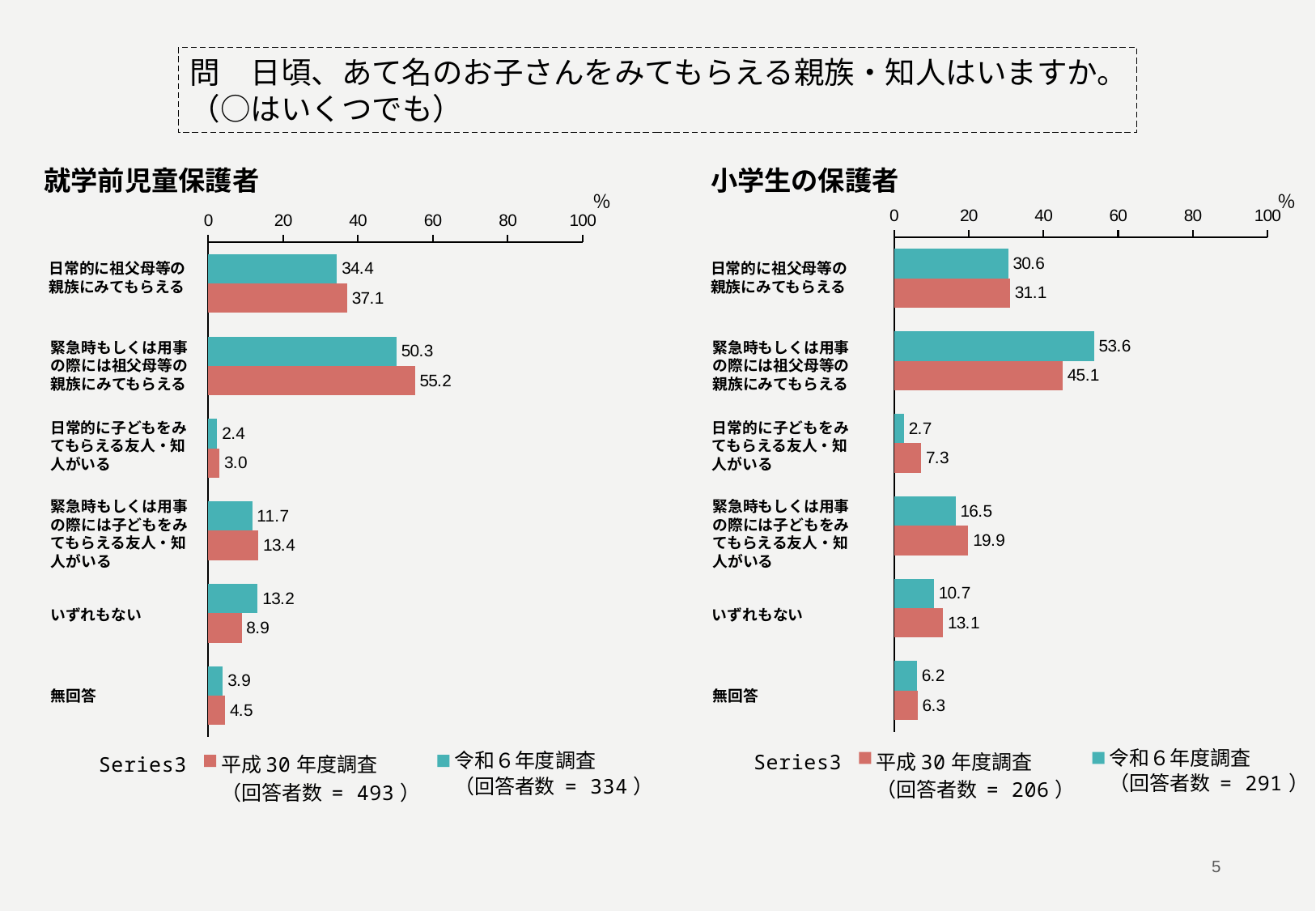

問　日頃、あて名のお子さんをみてもらえる親族・知人はいますか。（○はいくつでも）
小学生の保護者
就学前児童保護者
％
％

### Chart

| Category | 令和６年度調査
（回答者数 = 291） | 平成30年度調査
（回答者数 = 206） |
|---|---|---|
| 日常的に祖父母等の親族にみてもらえる | 30.6 | 31.067961165048544 |
| 緊急時もしくは用事の際には祖父母等の親族にみてもらえる | 53.6 | 45.14563106796116 |
| 日常的に子どもをみてもらえる友人・知人がいる | 2.7 | 7.281553398058253 |
| 緊急時もしくは用事の際には子どもをみてもらえる友人・知人がいる | 16.5 | 19.902912621359224 |
| いずれもない | 10.7 | 13.106796116504855 |
| 無回答 | 6.2 | 6.310679611650485 |

### Chart

| Category | 令和６年度調査
（回答者数 = 334） | 平成30年度調査
（回答者数 = 493） |
|---|---|---|
| 日常的に祖父母等の親族にみてもらえる | 34.4 | 37.1 |
| 緊急時もしくは用事の際には祖父母等の親族にみてもらえる | 50.3 | 55.2 |
| 日常的に子どもをみてもらえる友人・知人がいる | 2.4 | 3.0 |
| 緊急時もしくは用事の際には子どもをみてもらえる友人・知人がいる | 11.7 | 13.4 |
| いずれもない | 13.2 | 8.9 |
| 無回答 | 3.9 | 4.5 |
日常的に祖父母等の
親族にみてもらえる
緊急時もしくは用事
の際には祖父母等の
親族にみてもらえる
日常的に子どもをみ
てもらえる友人・知
人がいる
緊急時もしくは用事
の際には子どもをみ
てもらえる友人・知
人がいる
いずれもない
無回答
日常的に祖父母等の
親族にみてもらえる
緊急時もしくは用事
の際には祖父母等の
親族にみてもらえる
日常的に子どもをみ
てもらえる友人・知
人がいる
緊急時もしくは用事
の際には子どもをみ
てもらえる友人・知
人がいる
いずれもない
無回答

### Chart

| Category | 令和６年度調査
（回答者数 = 291） | 平成30年度調査
（回答者数 = 206） |  |
|---|---|---|---|
| 三崎地区 | 29.2 | 29.12621359223301 | -0.0737864077669883 |
| 南下浦地区 | 41.2 | 42.23300970873787 | 1.0330097087378647 |
| 初声地区 | 29.2 | 28.640776699029125 | -0.5592233009708742 |
| 無回答 | 0.3 | 0.0 | -0.3 |

### Chart

| Category | 令和６年度調査
（回答者数 = 334） | 平成30年度調査
（回答者数 = 493） |  |
|---|---|---|---|
| 三崎地区 | 29.0 | 27.6 | -1.3999999999999986 |
| 南下浦地区 | 40.1 | 42.4 | 2.299999999999997 |
| 初声地区 | 30.2 | 29.6 | -0.5999999999999979 |
| 無回答 | 0.6 | 0.4 | -0.19999999999999996 |
5